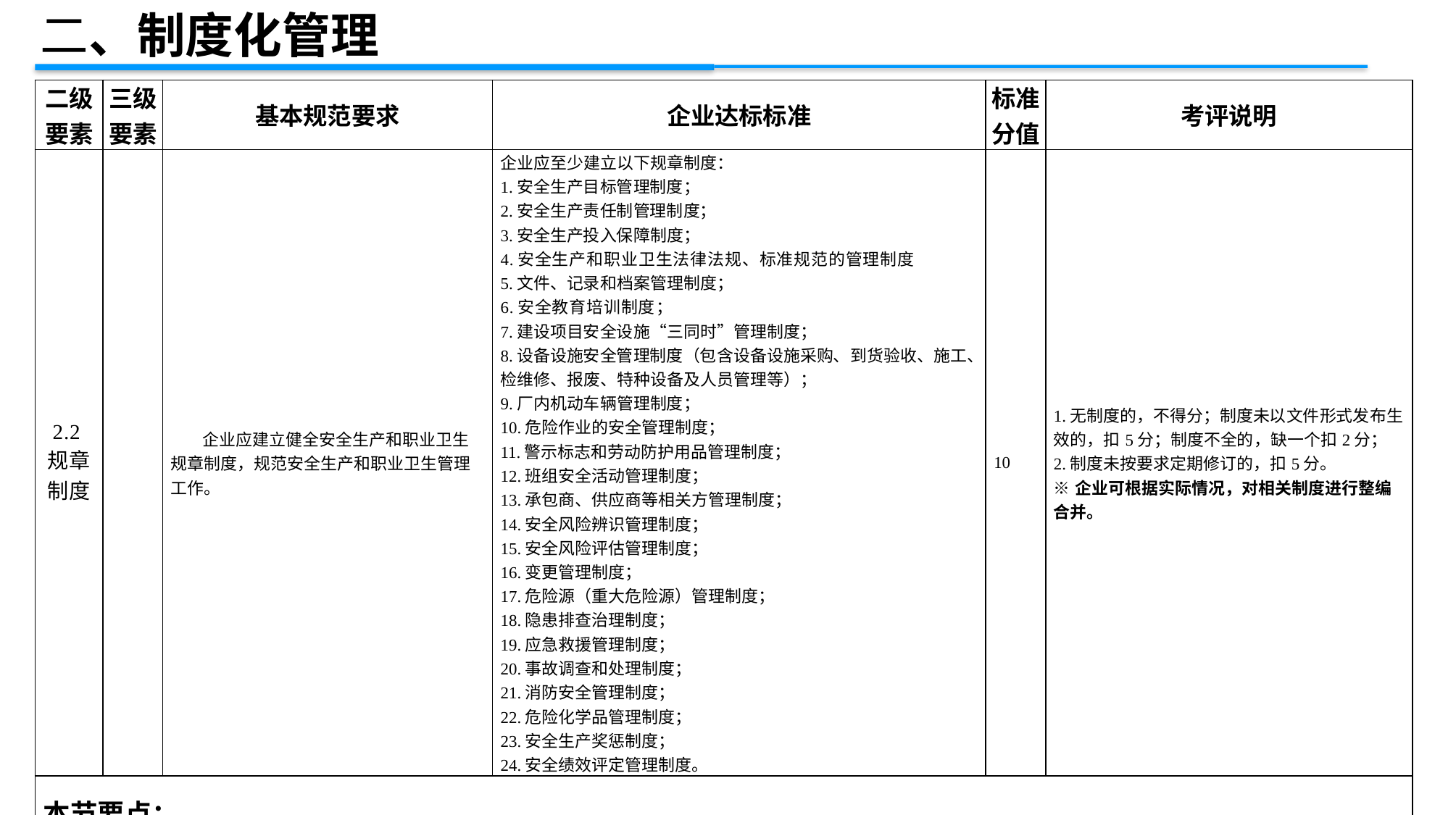

二、制度化管理

| 二级 要素 | 三级 要素 | 基本规范要求 | 企业达标标准 | 标准 分值 | 考评说明 |
| --- | --- | --- | --- | --- | --- |
| 2.2规章制度 |  | 企业应建立健全安全生产和职业卫生规章制度，规范安全生产和职业卫生管理工作。 | 企业应至少建立以下规章制度： 1.安全生产目标管理制度； 2.安全生产责任制管理制度； 3.安全生产投入保障制度； 4.安全生产和职业卫生法律法规、标准规范的管理制度 5.文件、记录和档案管理制度； 6.安全教育培训制度； 7.建设项目安全设施“三同时”管理制度； 8.设备设施安全管理制度（包含设备设施采购、到货验收、施工、检维修、报废、特种设备及人员管理等）； 9.厂内机动车辆管理制度； 10.危险作业的安全管理制度； 11.警示标志和劳动防护用品管理制度； 12.班组安全活动管理制度； 13.承包商、供应商等相关方管理制度； 14.安全风险辨识管理制度； 15.安全风险评估管理制度； 16.变更管理制度； 17.危险源（重大危险源）管理制度； 18.隐患排查治理制度； 19.应急救援管理制度； 20.事故调查和处理制度； 21.消防安全管理制度； 22.危险化学品管理制度； 23.安全生产奖惩制度； 24.安全绩效评定管理制度。 | 10 | 1.无制度的，不得分；制度未以文件形式发布生效的，扣5分；制度不全的，缺一个扣2分； 2.制度未按要求定期修订的，扣5分。 ※企业可根据实际情况，对相关制度进行整编合并。 |
| 本节要点： 1、要求以文件形式发布生效。 2、定期修订。 |  |  |  |  |  |